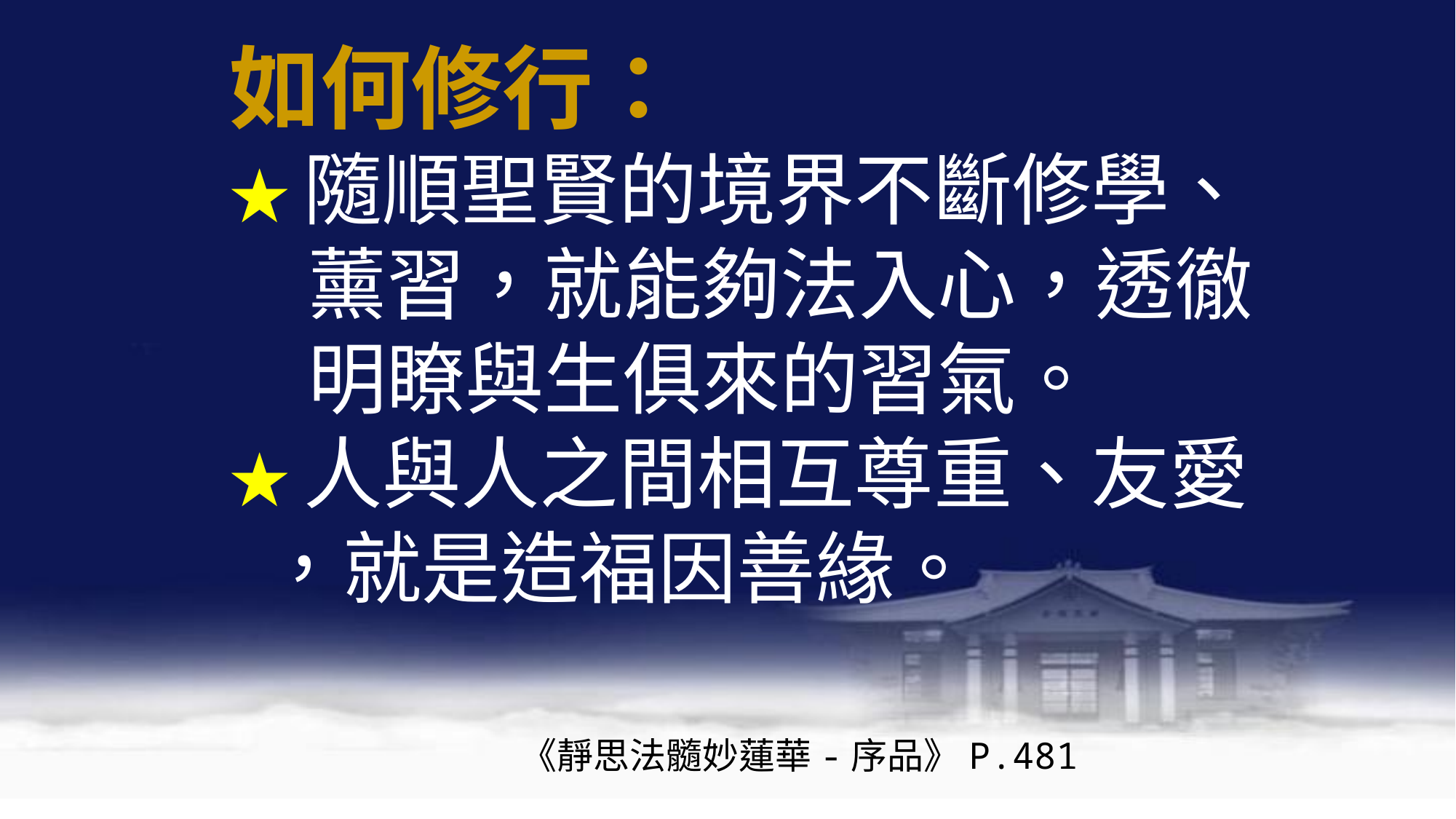

# 如何修行： ★ 隨順聖賢的境界不斷修學、 　薰習，就能夠法入心，透徹 　明瞭與生俱來的習氣。 ★ 人與人之間相互尊重、友愛 ，就是造福因善緣。
《靜思法髓妙蓮華-序品》P.481